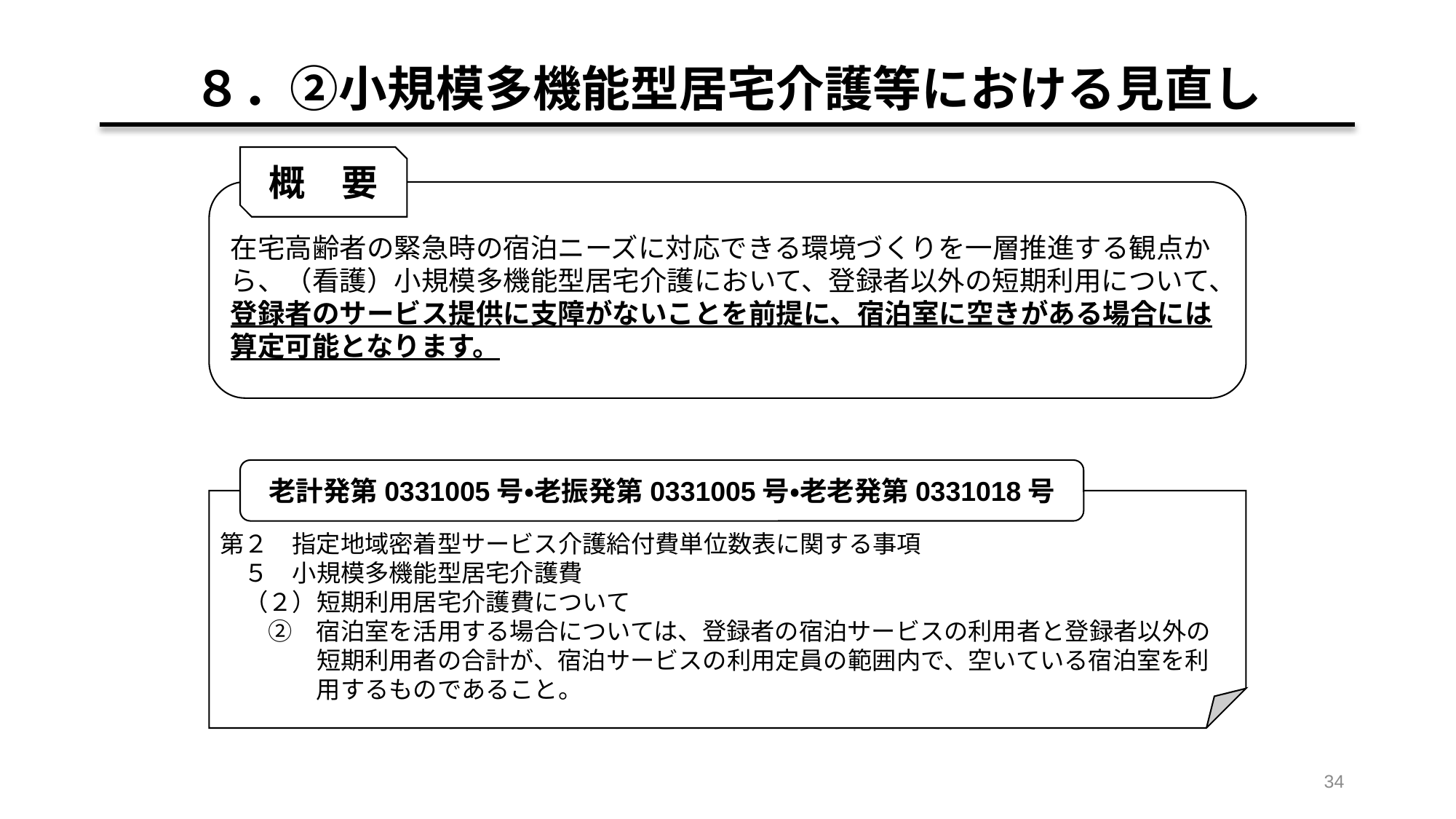

# ８．②小規模多機能型居宅介護等における見直し
概　要

在宅高齢者の緊急時の宿泊ニーズに対応できる環境づくりを一層推進する観点から、（看護）小規模多機能型居宅介護において、登録者以外の短期利用について、登録者のサービス提供に支障がないことを前提に、宿泊室に空きがある場合には算定可能となります。
老計発第0331005号・老振発第0331005号・老老発第0331018号

第２　指定地域密着型サービス介護給付費単位数表に関する事項
　５　小規模多機能型居宅介護費
　（２）短期利用居宅介護費について
　　②　宿泊室を活用する場合については、登録者の宿泊サービスの利用者と登録者以外の
　　　　短期利用者の合計が、宿泊サービスの利用定員の範囲内で、空いている宿泊室を利
　　　　用するものであること。
34